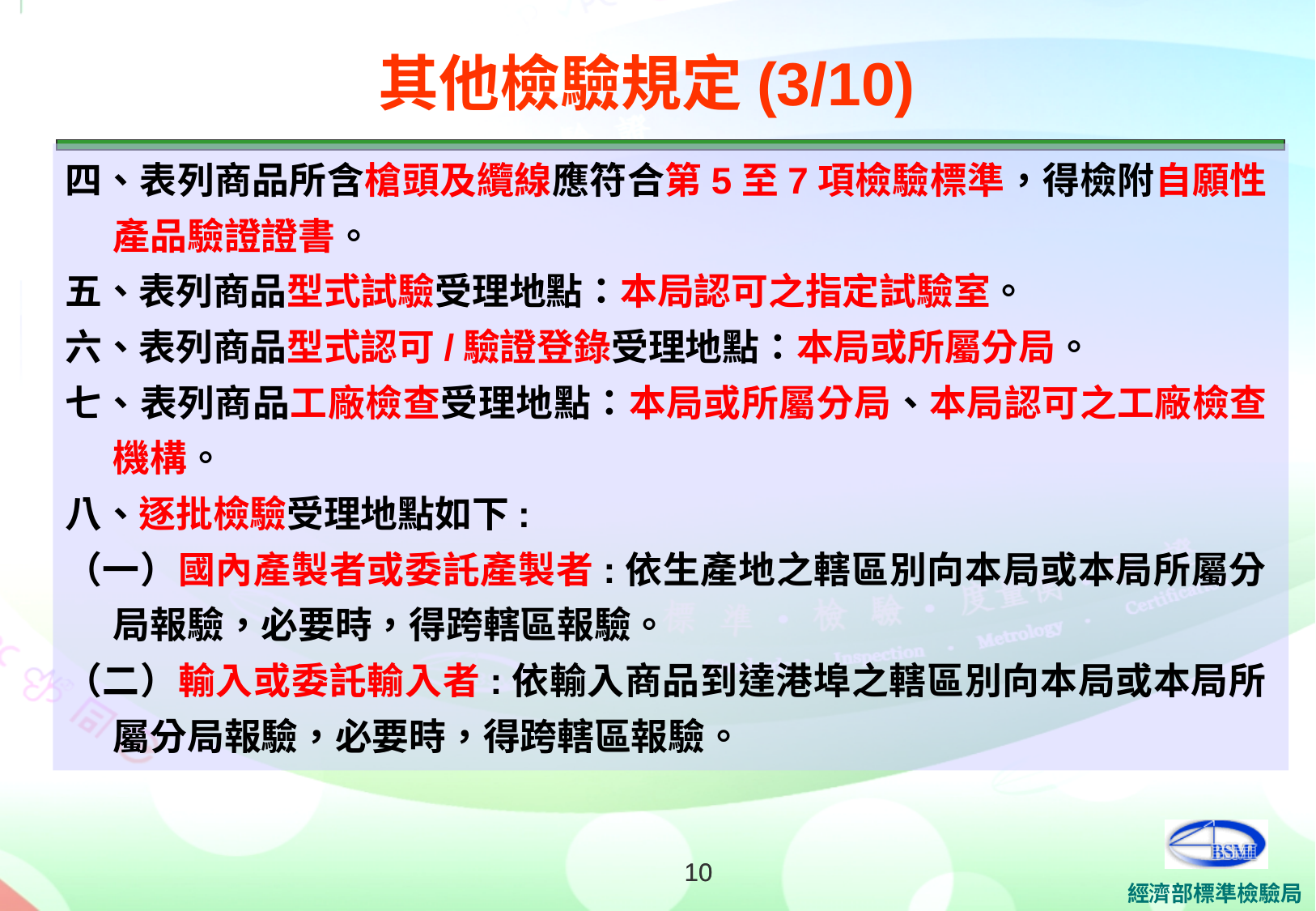

其他檢驗規定(3/10)
四、表列商品所含槍頭及纜線應符合第5至7項檢驗標準，得檢附自願性產品驗證證書。
五、表列商品型式試驗受理地點：本局認可之指定試驗室。
六、表列商品型式認可/驗證登錄受理地點：本局或所屬分局。
七、表列商品工廠檢查受理地點：本局或所屬分局、本局認可之工廠檢查機構。
八、逐批檢驗受理地點如下:
（一）國內產製者或委託產製者:依生產地之轄區別向本局或本局所屬分局報驗，必要時，得跨轄區報驗。
（二）輸入或委託輸入者:依輸入商品到達港埠之轄區別向本局或本局所屬分局報驗，必要時，得跨轄區報驗。

10
10